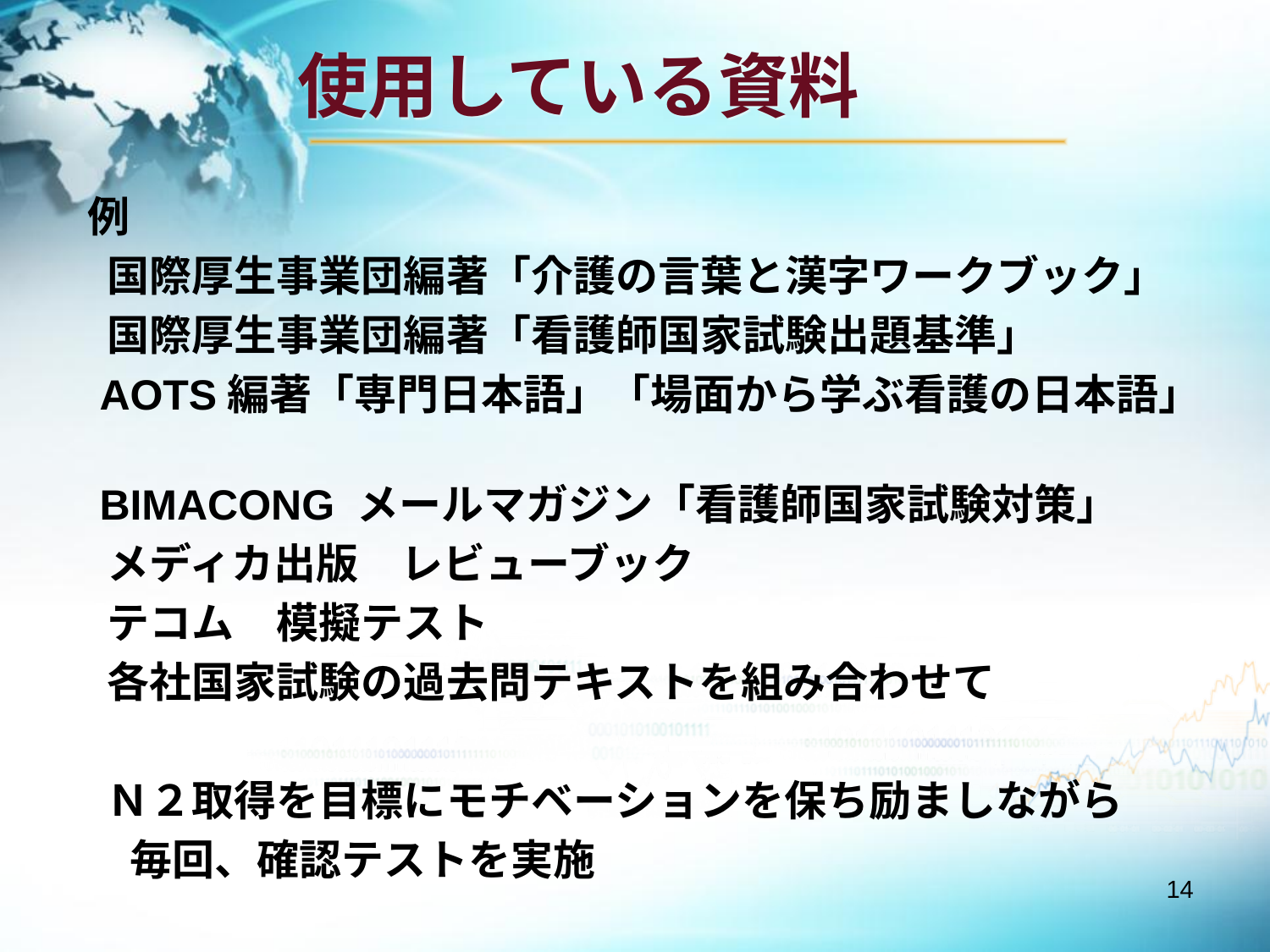

# 使用している資料

例
 国際厚生事業団編著「介護の言葉と漢字ワークブック」
 国際厚生事業団編著「看護師国家試験出題基準」
 AOTS編著「専門日本語」「場面から学ぶ看護の日本語」
 BIMACONG メールマガジン「看護師国家試験対策」
 メディカ出版　レビューブック
 テコム　模擬テスト
 各社国家試験の過去問テキストを組み合わせて

 Ｎ２取得を目標にモチベーションを保ち励ましながら
　毎回、確認テストを実施

14